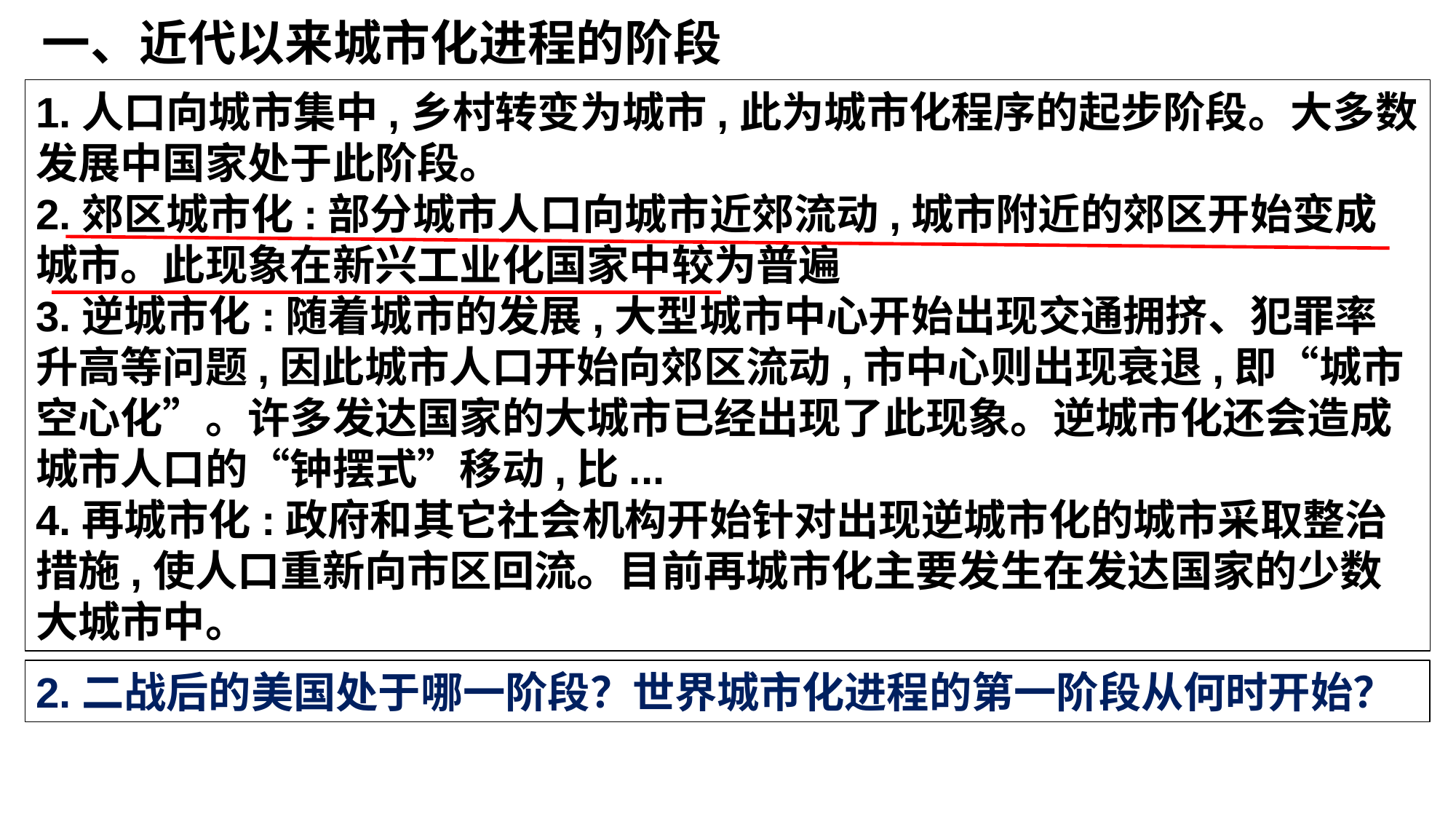

一、近代以来城市化进程的阶段
1.人口向城市集中,乡村转变为城市,此为城市化程序的起步阶段。大多数发展中国家处于此阶段。
2.郊区城市化:部分城市人口向城市近郊流动,城市附近的郊区开始变成城市。此现象在新兴工业化国家中较为普遍
3.逆城市化:随着城市的发展,大型城市中心开始出现交通拥挤、犯罪率升高等问题,因此城市人口开始向郊区流动,市中心则出现衰退,即“城市空心化”。许多发达国家的大城市已经出现了此现象。逆城市化还会造成城市人口的“钟摆式”移动,比...
4.再城市化:政府和其它社会机构开始针对出现逆城市化的城市采取整治措施,使人口重新向市区回流。目前再城市化主要发生在发达国家的少数大城市中。
2.二战后的美国处于哪一阶段？世界城市化进程的第一阶段从何时开始？